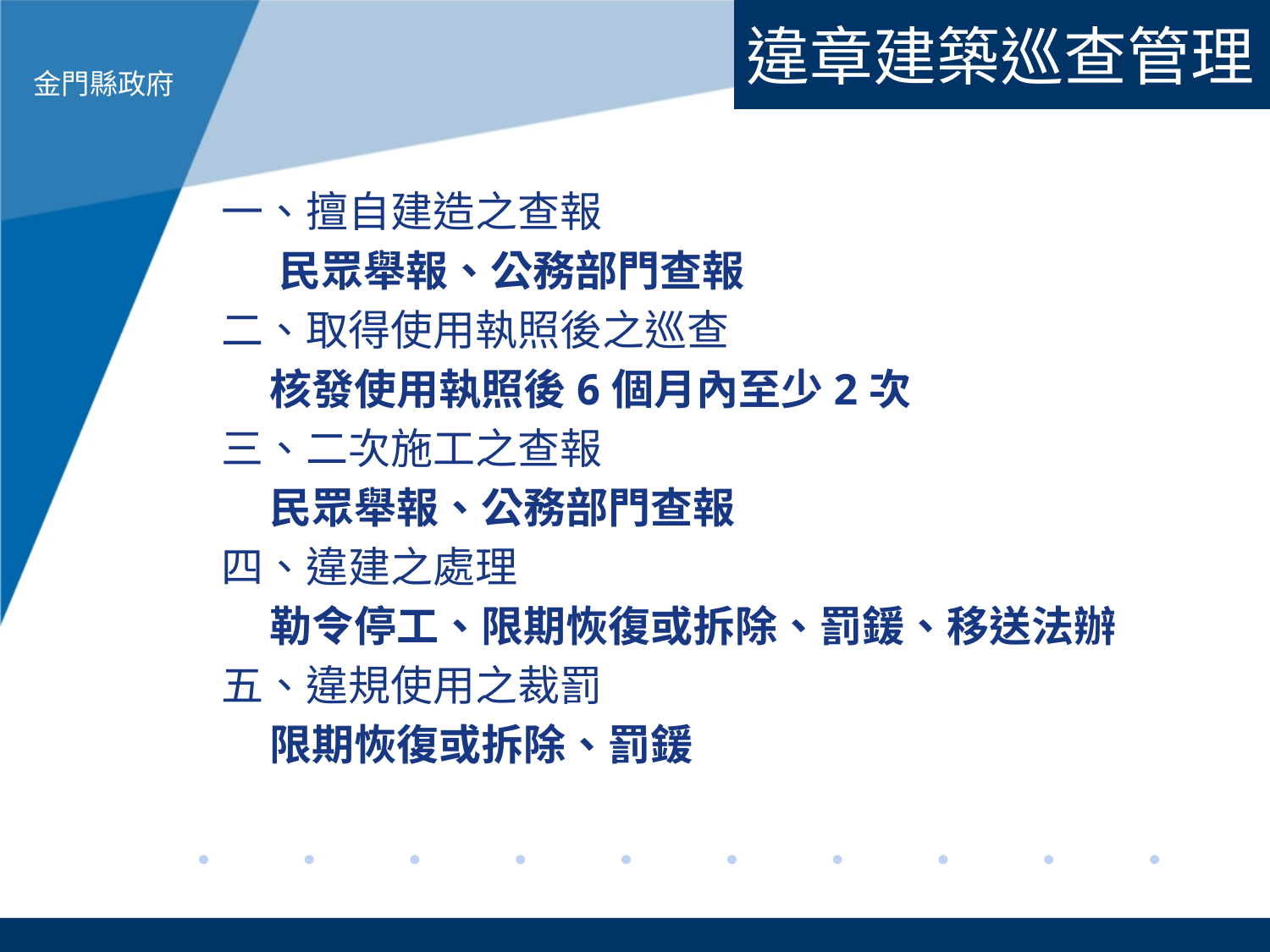

違章建築巡查管理
一、擅自建造之查報
     民眾舉報、公務部門查報
二、取得使用執照後之巡查
    核發使用執照後6個月內至少2次
三、二次施工之查報
    民眾舉報、公務部門查報
四、違建之處理
    勒令停工、限期恢復或拆除、罰鍰、移送法辦
五、違規使用之裁罰
    限期恢復或拆除、罰鍰